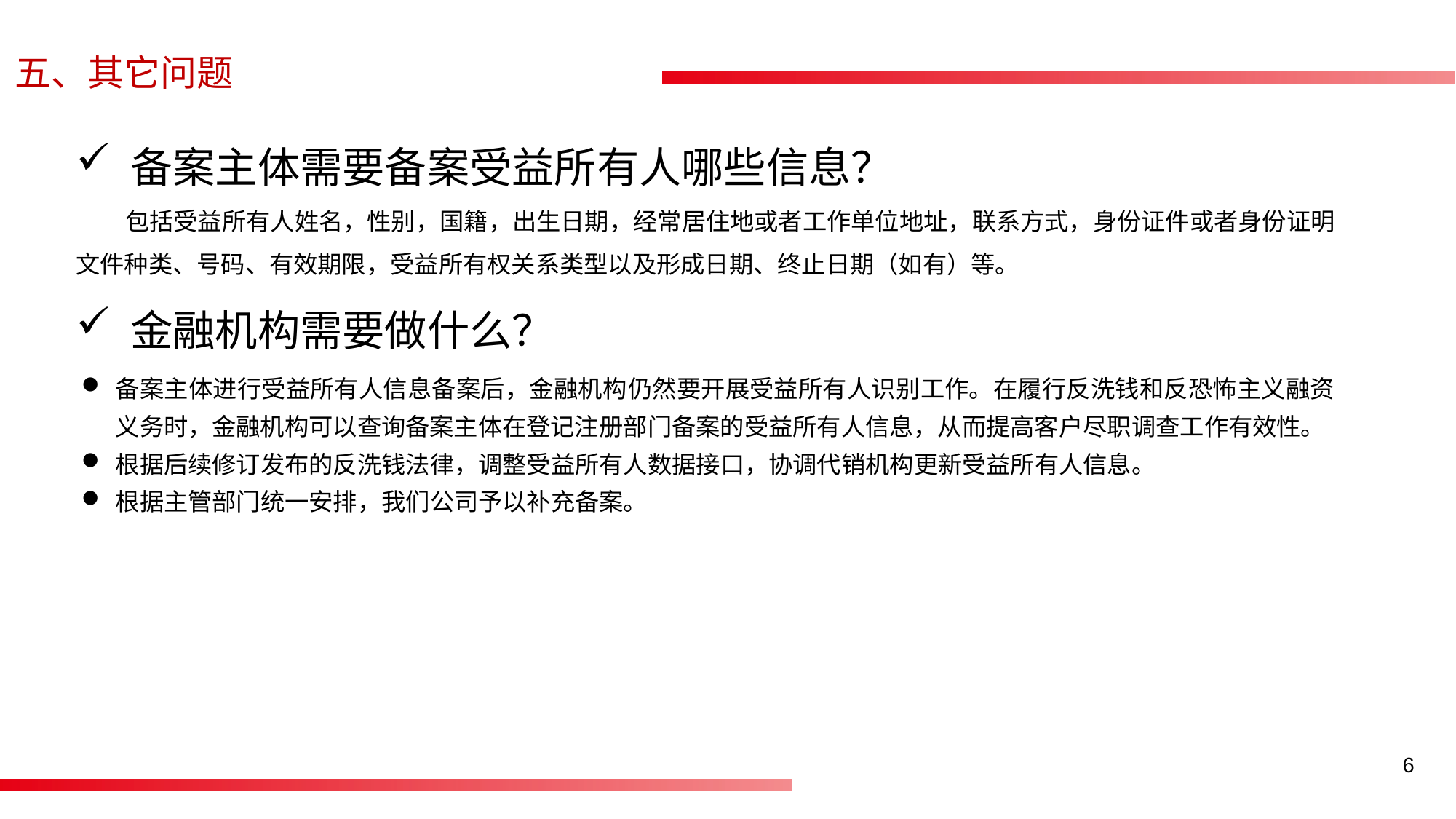

五、其它问题
备案主体需要备案受益所有人哪些信息？
        包括受益所有人姓名，性别，国籍，出生日期，经常居住地或者工作单位地址，联系方式，身份证件或者身份证明文件种类、号码、有效期限，受益所有权关系类型以及形成日期、终止日期（如有）等。
金融机构需要做什么？

备案主体进行受益所有人信息备案后，金融机构仍然要开展受益所有人识别工作。在履行反洗钱和反恐怖主义融资义务时，金融机构可以查询备案主体在登记注册部门备案的受益所有人信息，从而提高客户尽职调查工作有效性。
根据后续修订发布的反洗钱法律，调整受益所有人数据接口，协调代销机构更新受益所有人信息。
根据主管部门统一安排，我们公司予以补充备案。

6